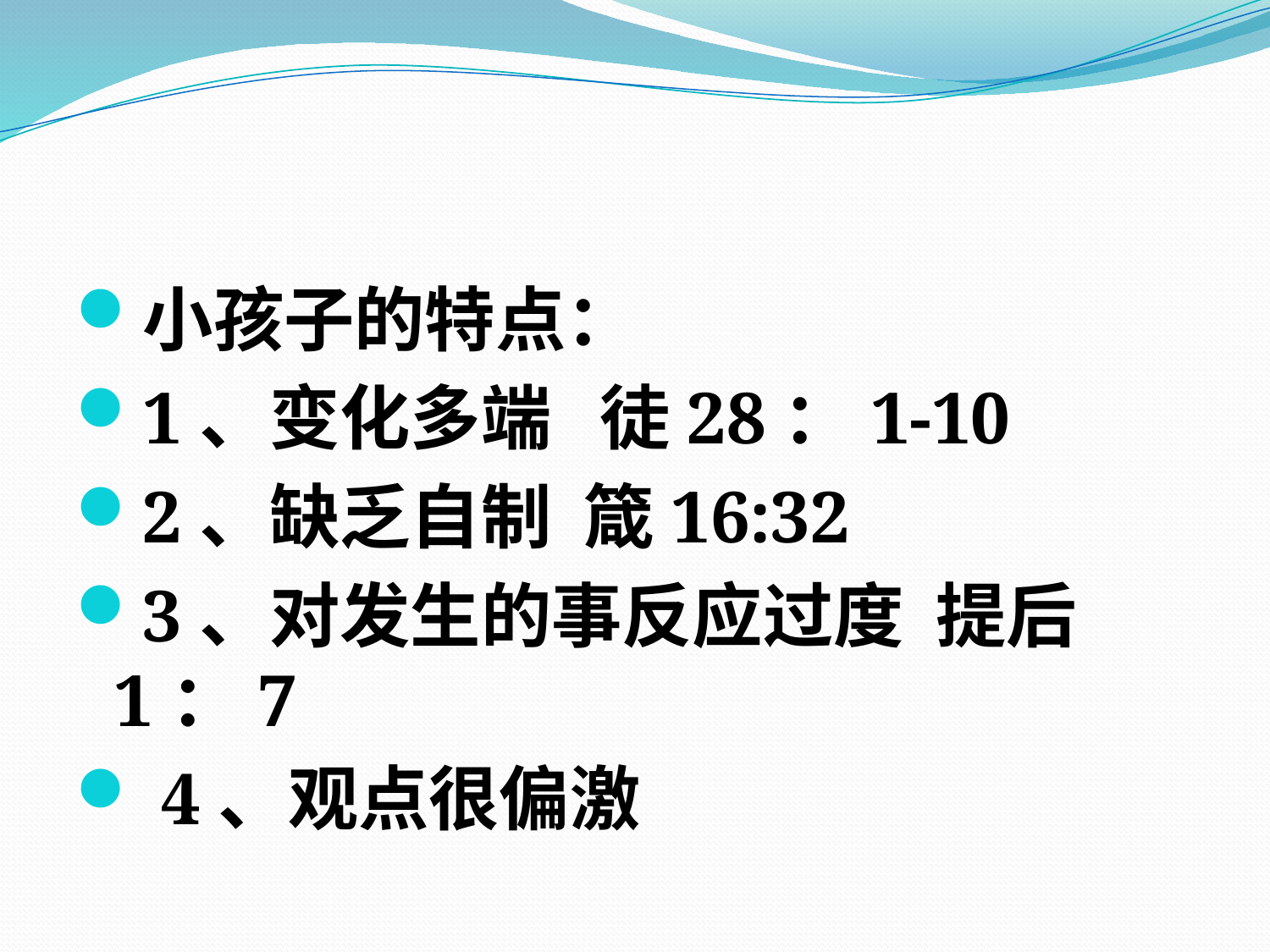

#
小孩子的特点：
1、变化多端   徒28：1-10
2、缺乏自制  箴16:32
3、对发生的事反应过度  提后1：7
 4、观点很偏激